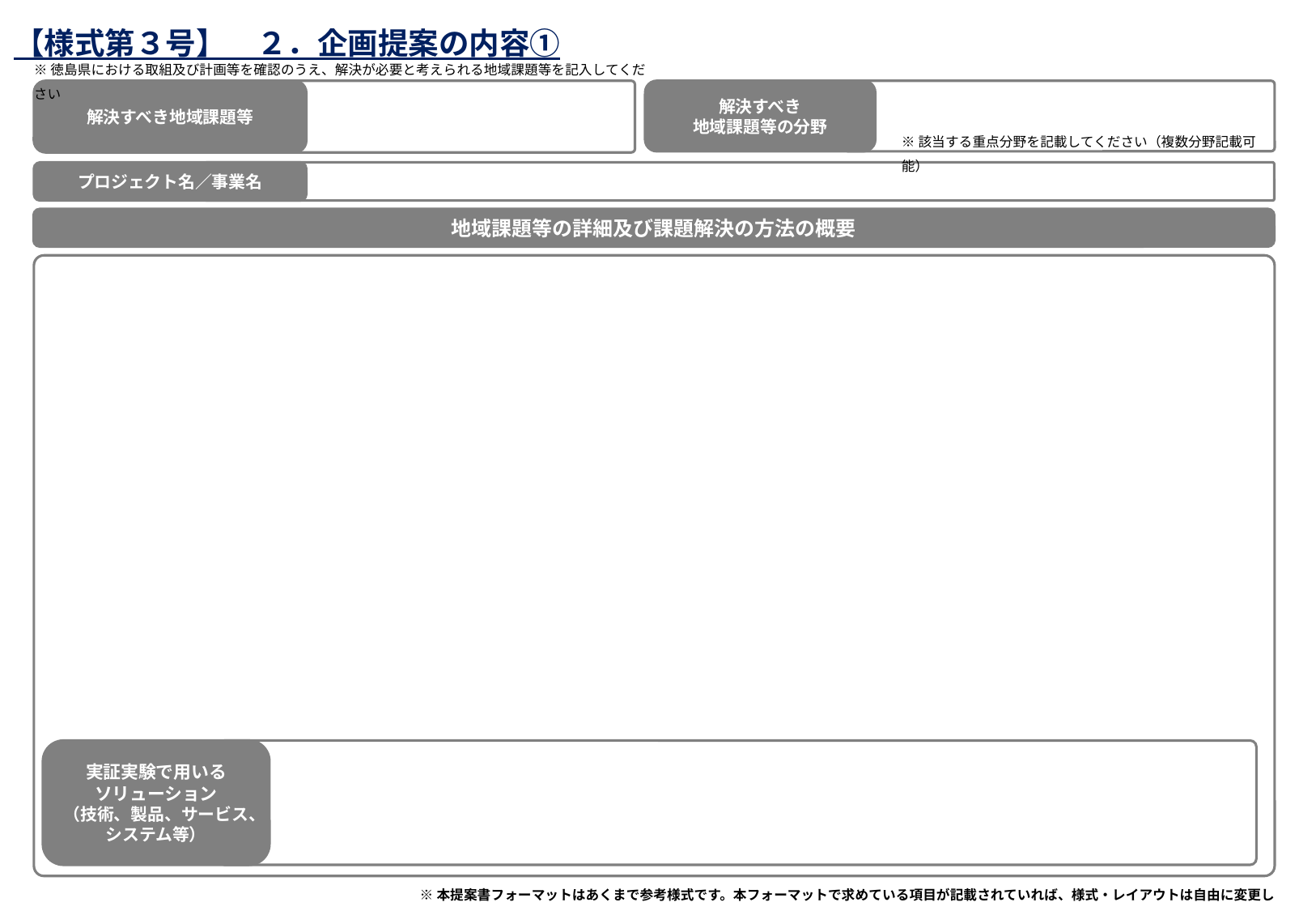

【様式第３号】　２．企画提案の内容①
提案フォーマット案
※徳島県における取組及び計画等を確認のうえ、解決が必要と考えられる地域課題等を記入してください
解決すべき地域課題等

解決すべき
地域課題等の分野

※該当する重点分野を記載してください（複数分野記載可能）
プロジェクト名／事業名

地域課題等の詳細及び課題解決の方法の概要

実証実験で用いる
ソリューション
（技術、製品、サービス、システム等）

※本提案書フォーマットはあくまで参考様式です。本フォーマットで求めている項目が記載されていれば、様式・レイアウトは自由に変更していただいて構いません。